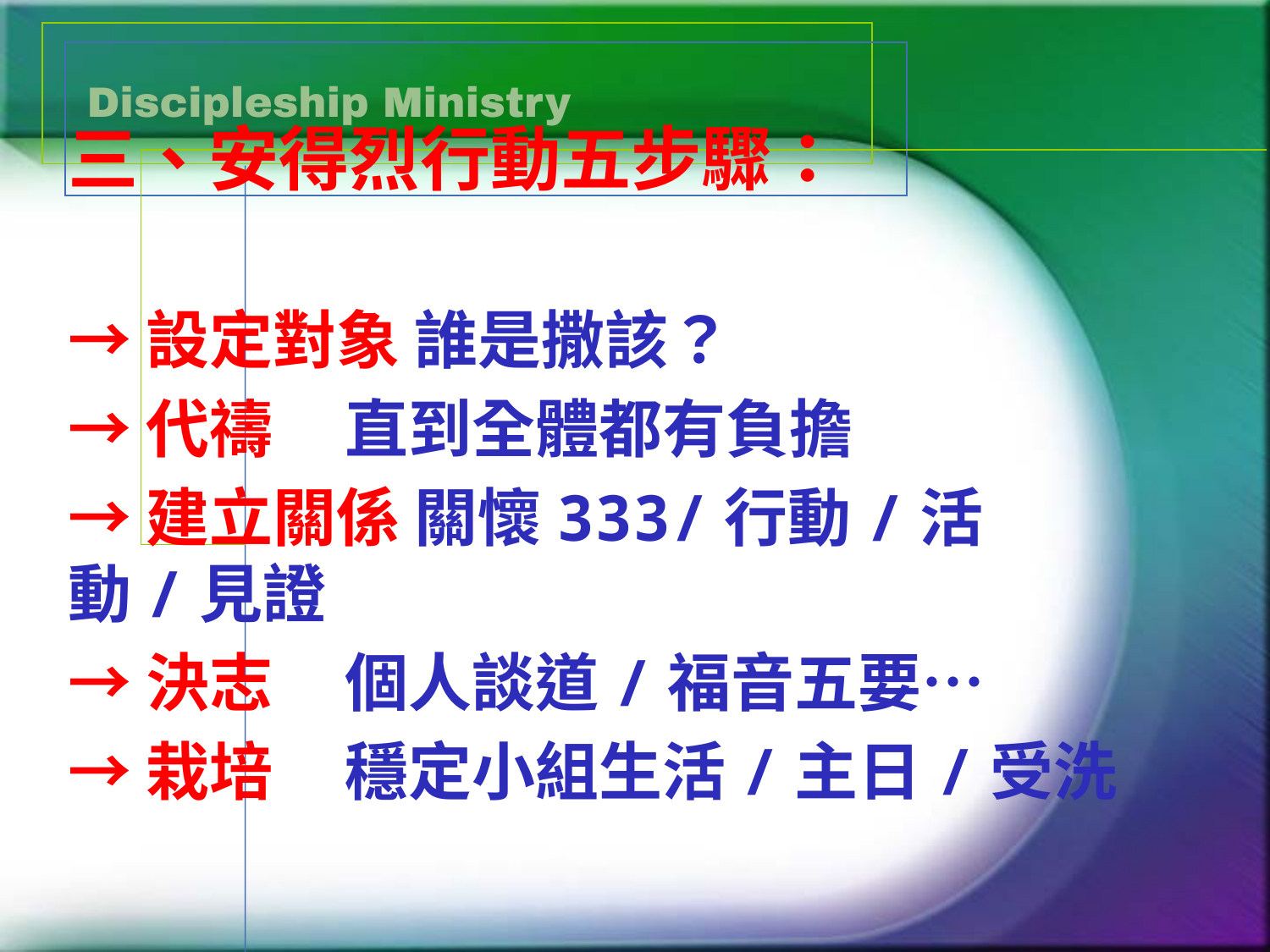

# Discipleship Ministry
三、安得烈行動五步驟：

→設定對象 誰是撒該？
→代禱     直到全體都有負擔
→建立關係 關懷333/行動/活動/見證
→決志     個人談道/福音五要…
→栽培     穩定小組生活/主日/受洗